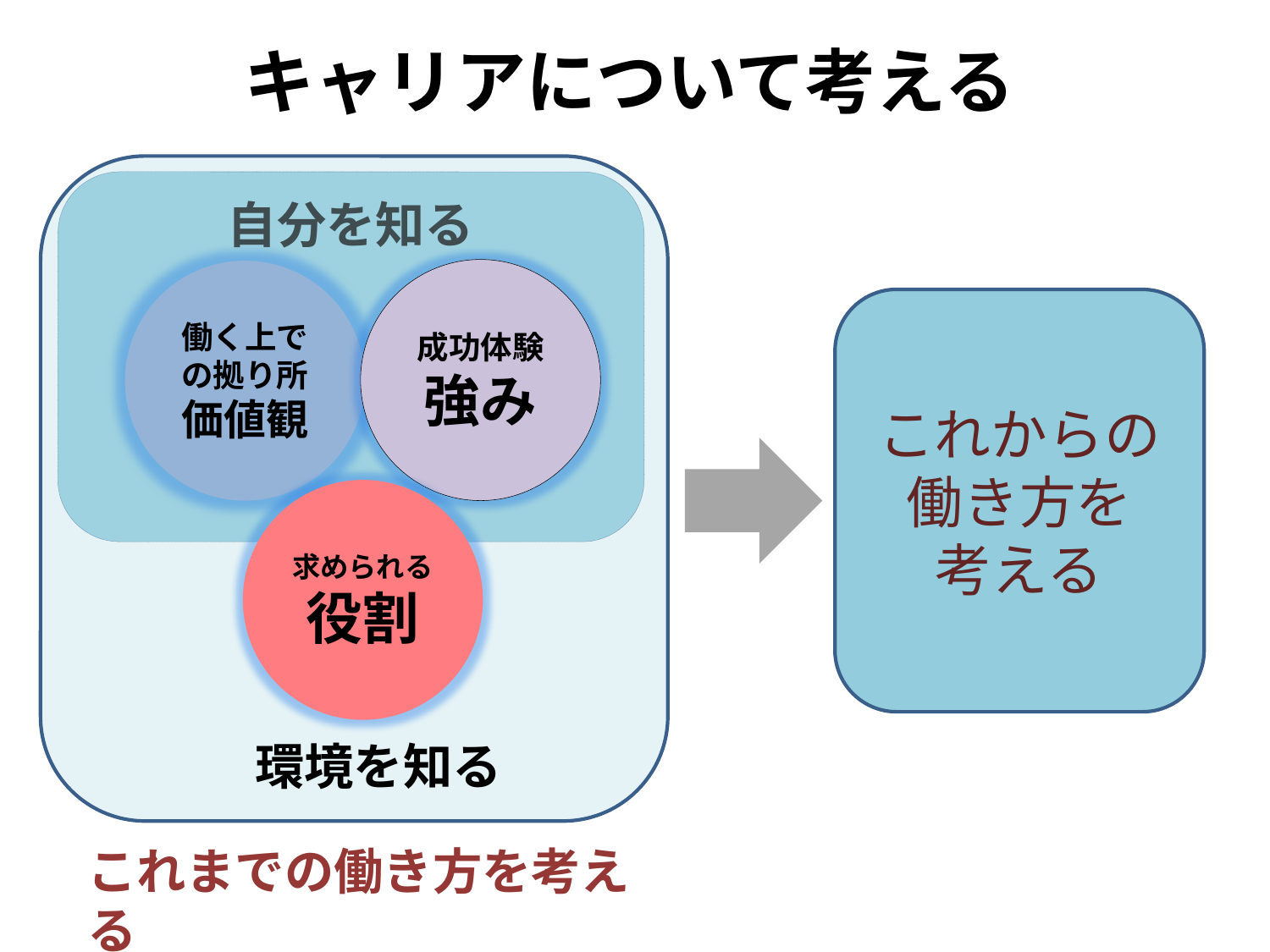

# キャリアについて考える

自分を知る

成功体験強み
働く上での拠り所
価値観
これからの働き方を
考える

求められる
役割
環境を知る
これまでの働き方を考える